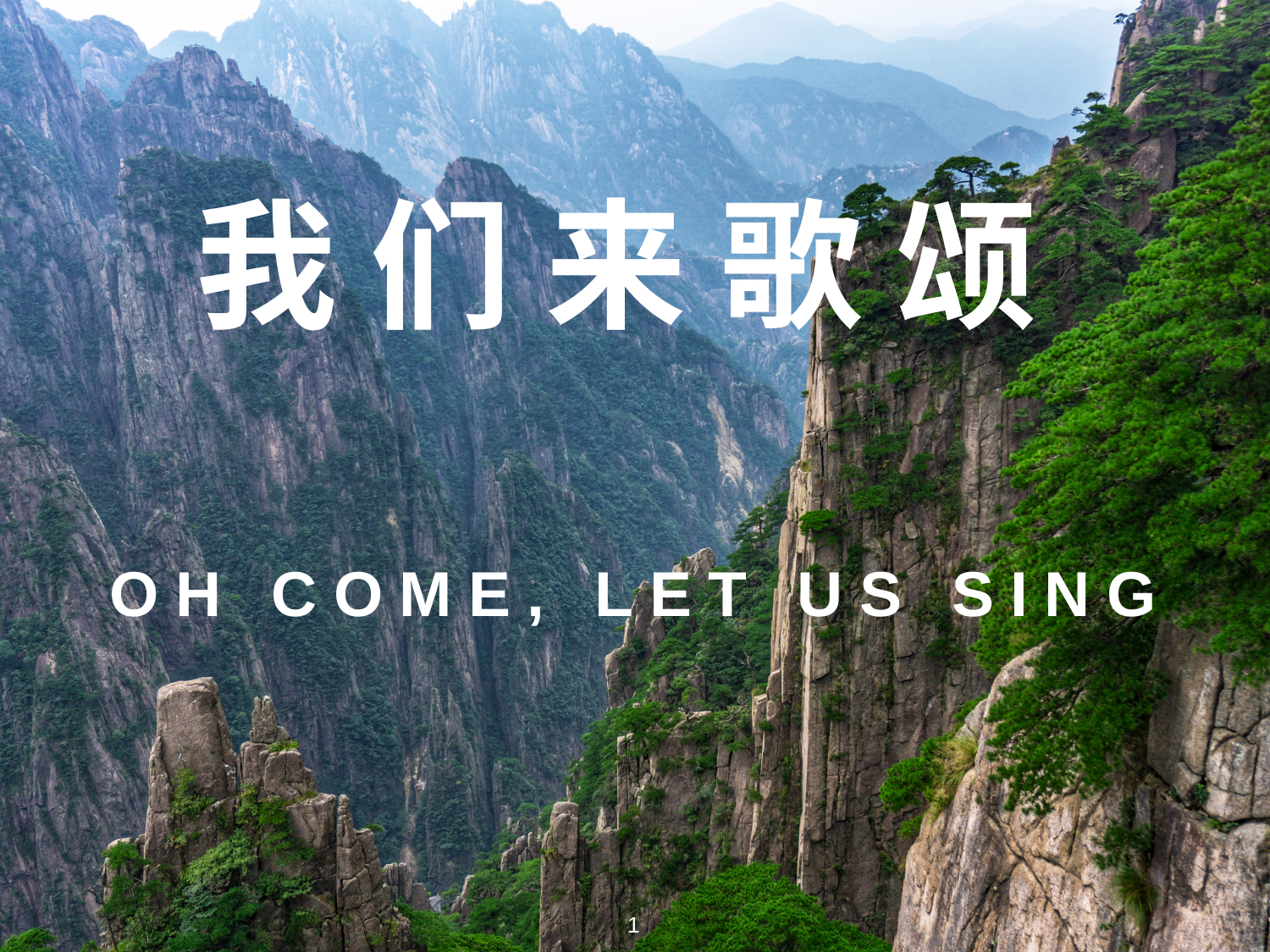

# 我们来歌颂
Oh come, let us sing
1